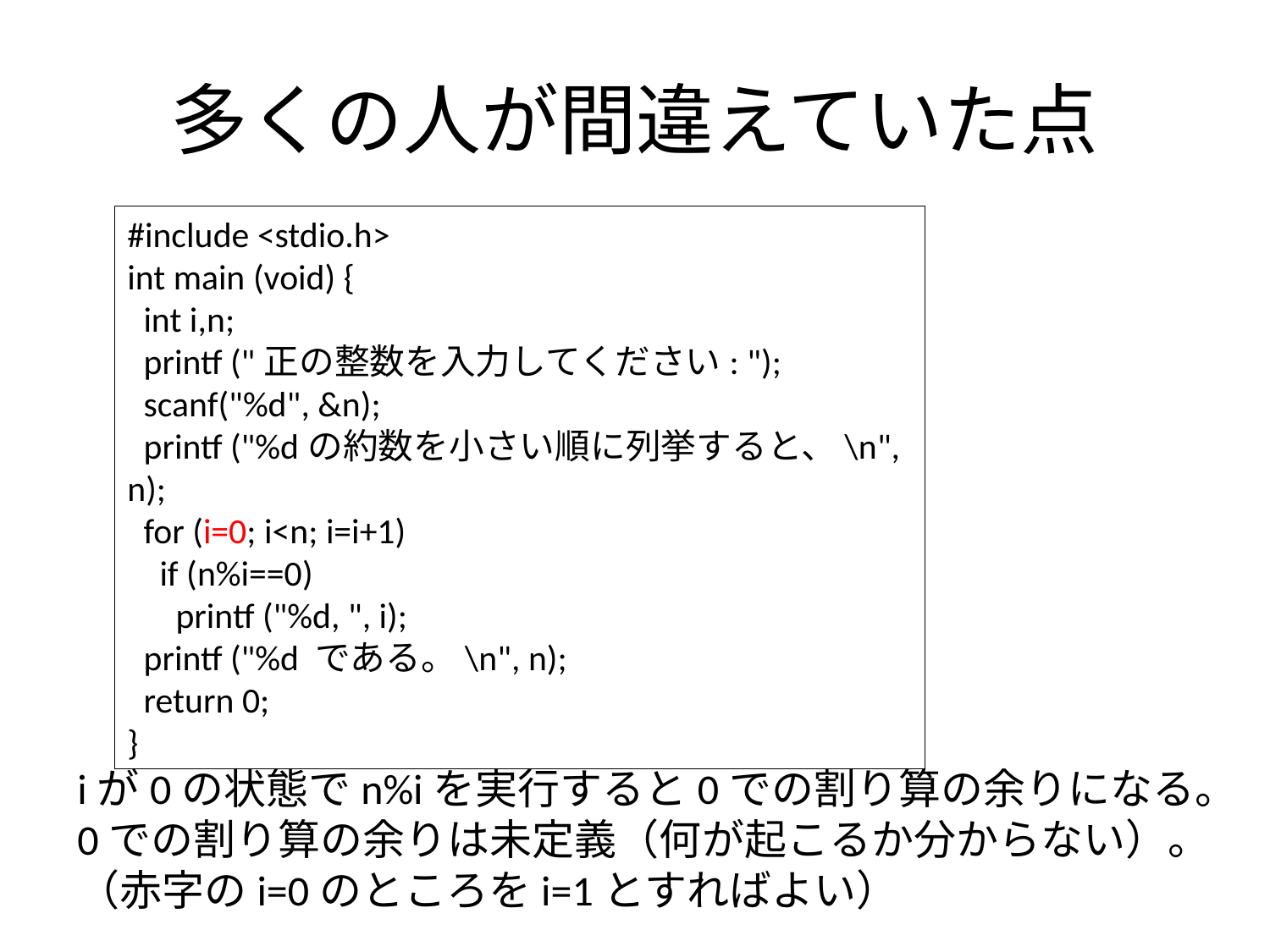

# 多くの人が間違えていた点
#include <stdio.h>
int main (void) {
  int i,n;
  printf ("正の整数を入力してください: ");
  scanf("%d", &n);
  printf ("%dの約数を小さい順に列挙すると、\n", n);
  for (i=0; i<n; i=i+1)
    if (n%i==0)
      printf ("%d, ", i);
  printf ("%d である。\n", n);
  return 0;
}
iが0の状態でn%iを実行すると0での割り算の余りになる。0での割り算の余りは未定義（何が起こるか分からない）。
（赤字のi=0のところをi=1とすればよい）